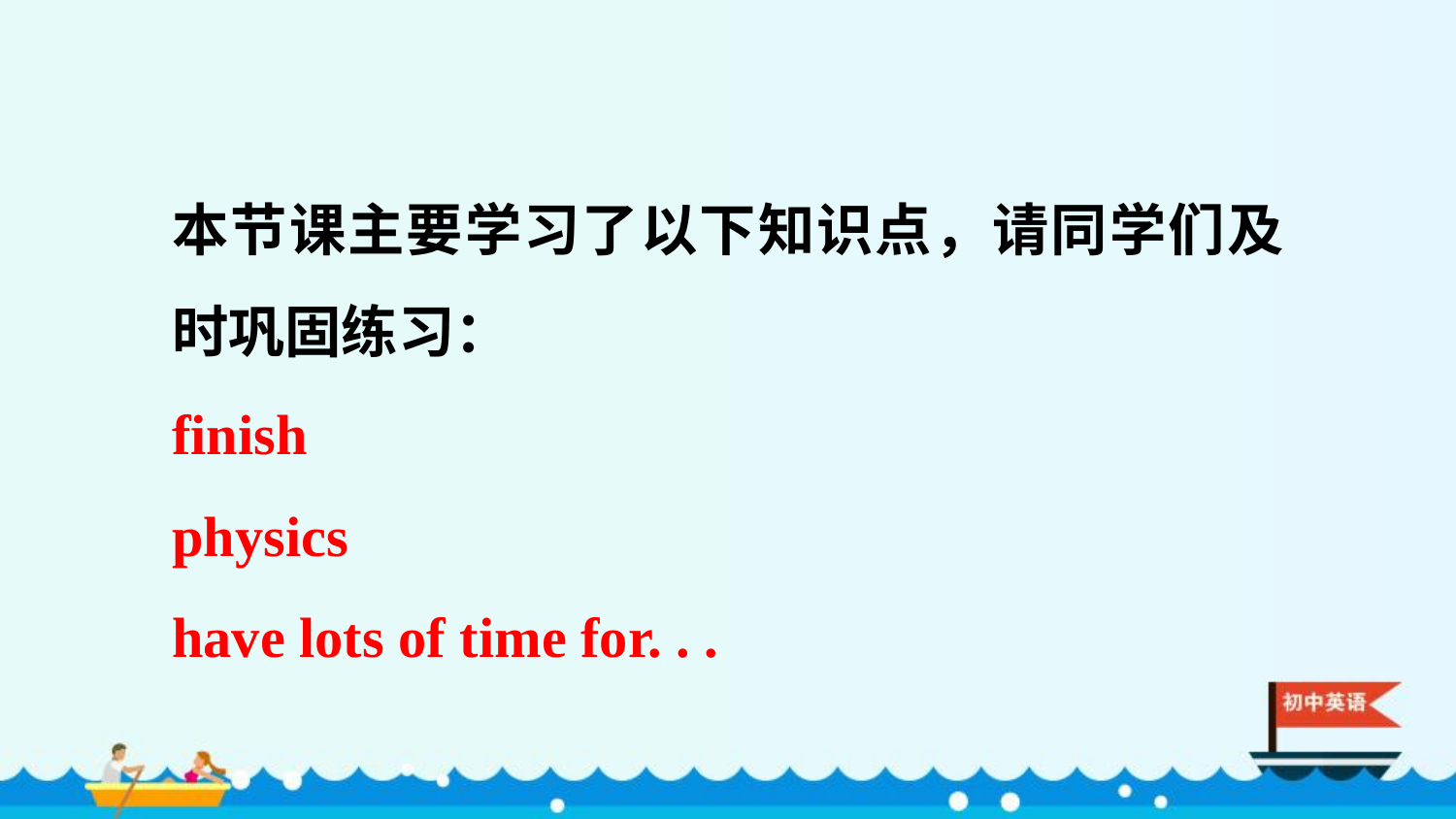

本节课主要学习了以下知识点，请同学们及时巩固练习：
finish
physics
have lots of time for. . .